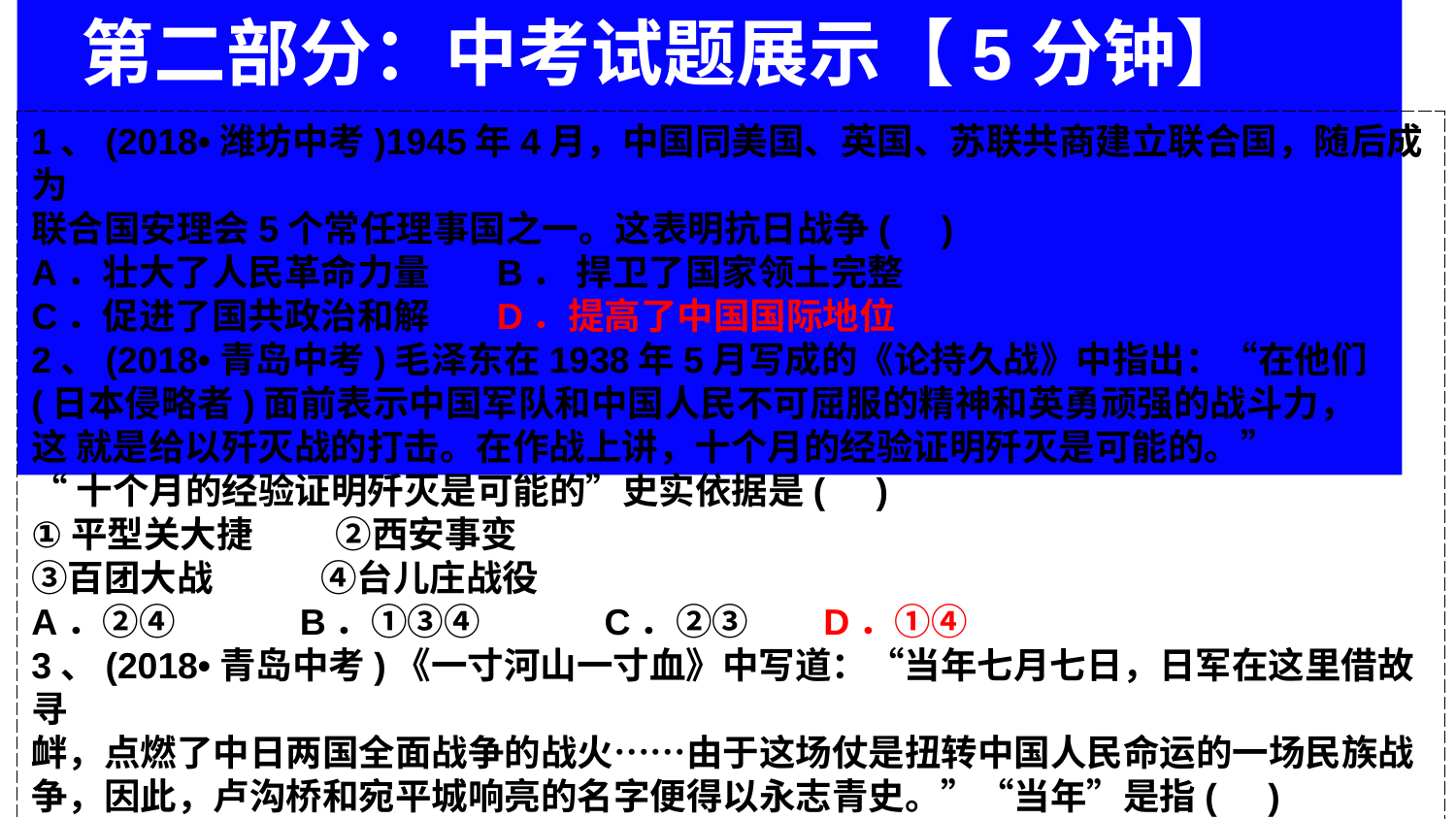

第二部分：中考试题展示【5分钟】
1、(2018•潍坊中考)1945年4月，中国同美国、英国、苏联共商建立联合国，随后成为
联合国安理会5个常任理事国之一。这表明抗日战争(     )
A．壮大了人民革命力量       B． 捍卫了国家领土完整
C．促进了国共政治和解       D．提高了中国国际地位
2、(2018•青岛中考)毛泽东在1938年5月写成的《论持久战》中指出：“在他们
(日本侵略者)面前表示中国军队和中国人民不可屈服的精神和英勇顽强的战斗力，
这 就是给以歼灭战的打击。在作战上讲，十个月的经验证明歼灭是可能的。”
“十个月的经验证明歼灭是可能的”史实依据是(     )
①平型关大捷          ②西安事变
③百团大战             ④台儿庄战役
A．②④              B．①③④              C．②③        D．①④
3、(2018•青岛中考)《一寸河山一寸血》中写道：“当年七月七日，日军在这里借故寻
衅，点燃了中日两国全面战争的战火……由于这场仗是扭转中国人民命运的一场民族战
争，因此，卢沟桥和宛平城响亮的名字便得以永志青史。”“当年”是指(     )
A．1894年             B．1931年              C．1937年           D．1941年